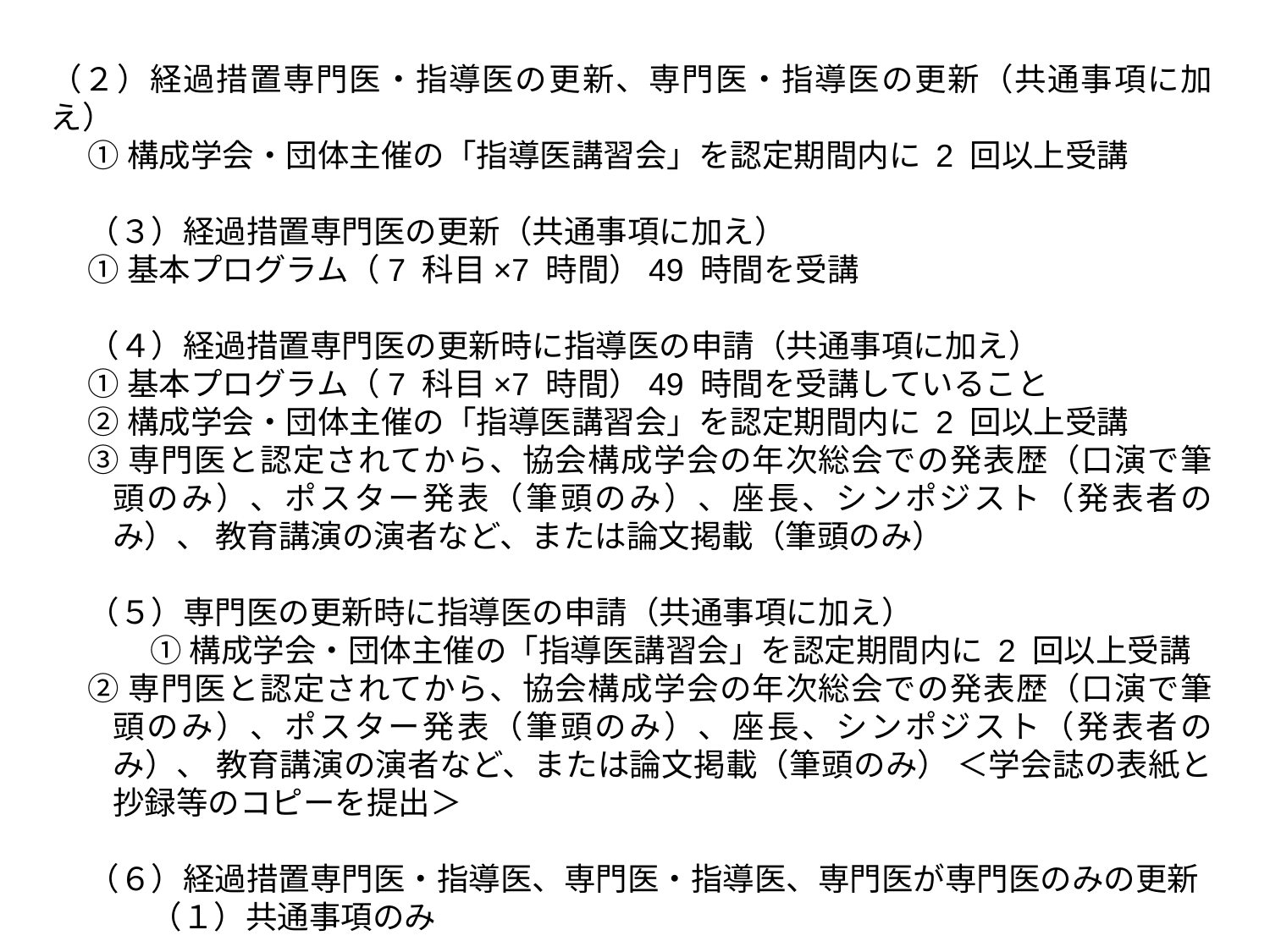

（２）経過措置専門医・指導医の更新、専門医・指導医の更新（共通事項に加え）
①構成学会・団体主催の「指導医講習会」を認定期間内に 2 回以上受講

（３）経過措置専門医の更新（共通事項に加え）
①基本プログラム（7 科目×7 時間）49 時間を受講

（４）経過措置専門医の更新時に指導医の申請（共通事項に加え）
①基本プログラム（7 科目×7 時間）49 時間を受講していること
②構成学会・団体主催の「指導医講習会」を認定期間内に 2 回以上受講
③専門医と認定されてから、協会構成学会の年次総会での発表歴（口演で筆 頭のみ）、ポスター発表（筆頭のみ）、座長、シンポジスト（発表者のみ）、 教育講演の演者など、または論文掲載（筆頭のみ）

（５）専門医の更新時に指導医の申請（共通事項に加え）
①構成学会・団体主催の「指導医講習会」を認定期間内に 2 回以上受講
②専門医と認定されてから、協会構成学会の年次総会での発表歴（口演で筆 頭のみ）、ポスター発表（筆頭のみ）、座長、シンポジスト（発表者のみ）、 教育講演の演者など、または論文掲載（筆頭のみ） ＜学会誌の表紙と抄録等のコピーを提出＞

（６）経過措置専門医・指導医、専門医・指導医、専門医が専門医のみの更新
（１）共通事項のみ